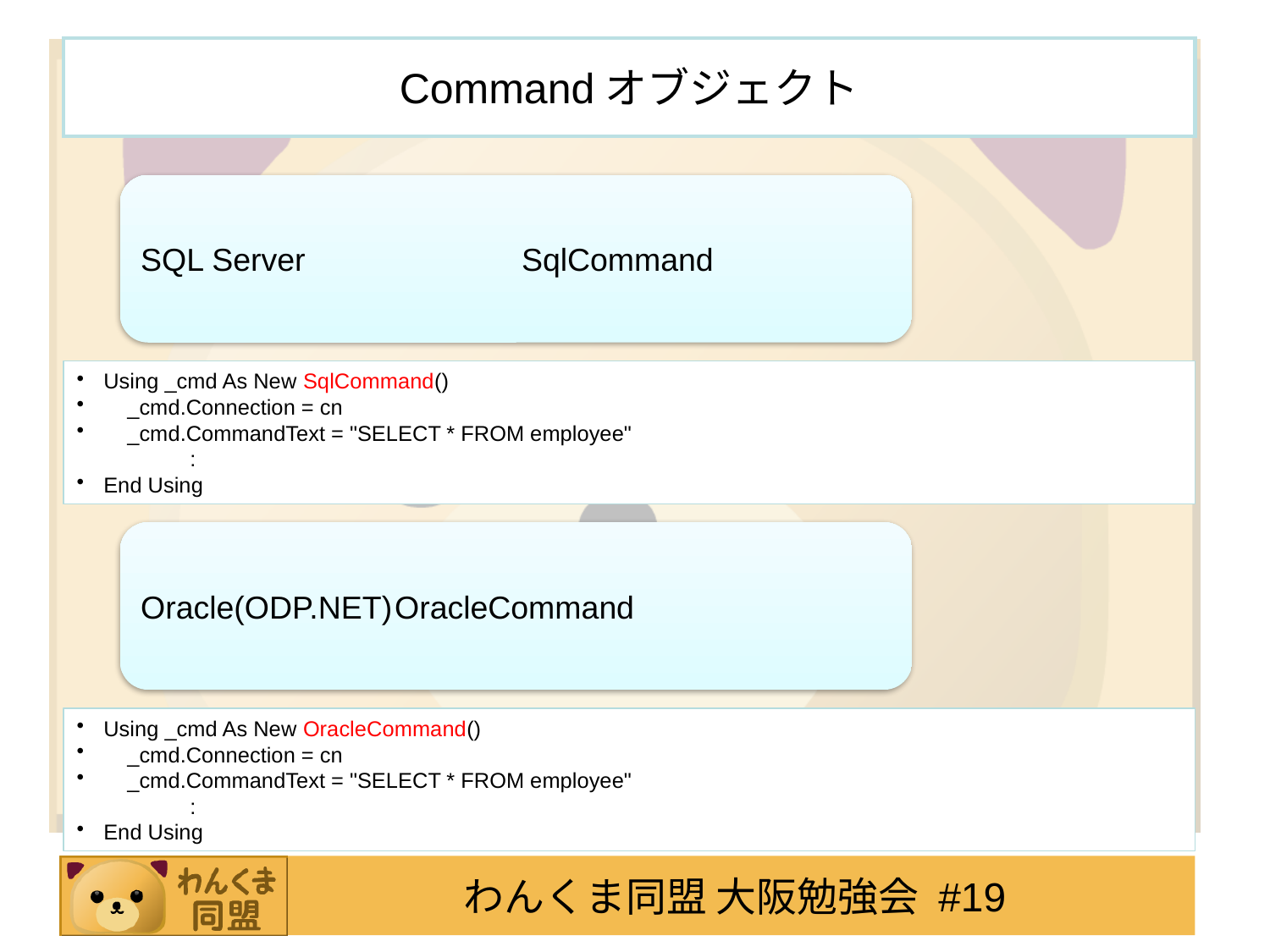

# Commandオブジェクト
SQL Server		SqlCommand
Using _cmd As New SqlCommand()
Oracle(ODP.NET)	OracleCommand
Using _cmd As New OracleCommand()
    _cmd.Connection = cn
End Using
    _cmd.CommandText = "SELECT * FROM employee"
		:
    _cmd.Connection = cn
    _cmd.CommandText = "SELECT * FROM employee"
		:
End Using